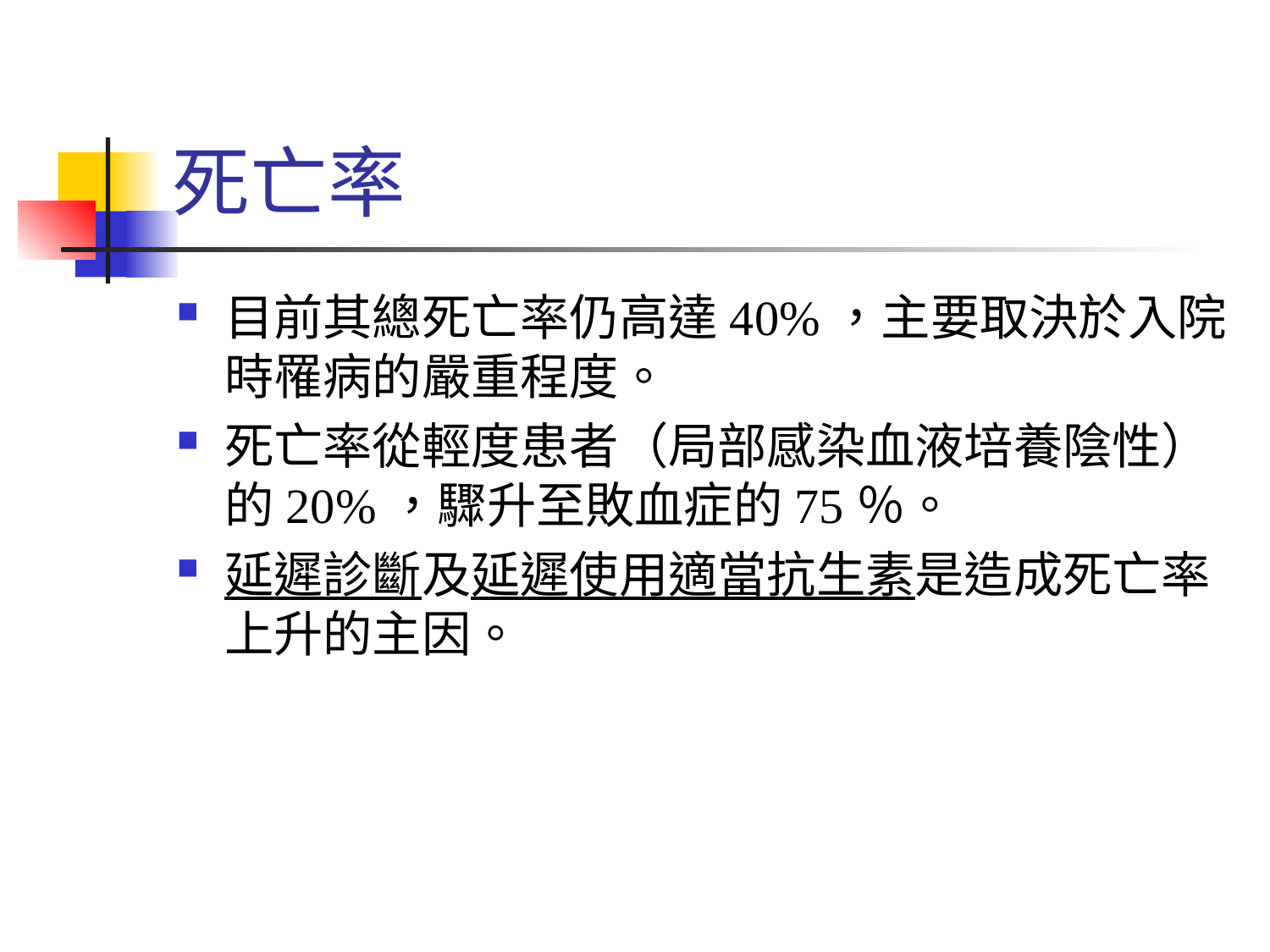

# 死亡率
目前其總死亡率仍高達40%，主要取決於入院時罹病的嚴重程度。
死亡率從輕度患者（局部感染血液培養陰性）的20%，驟升至敗血症的75％。
延遲診斷及延遲使用適當抗生素是造成死亡率上升的主因。